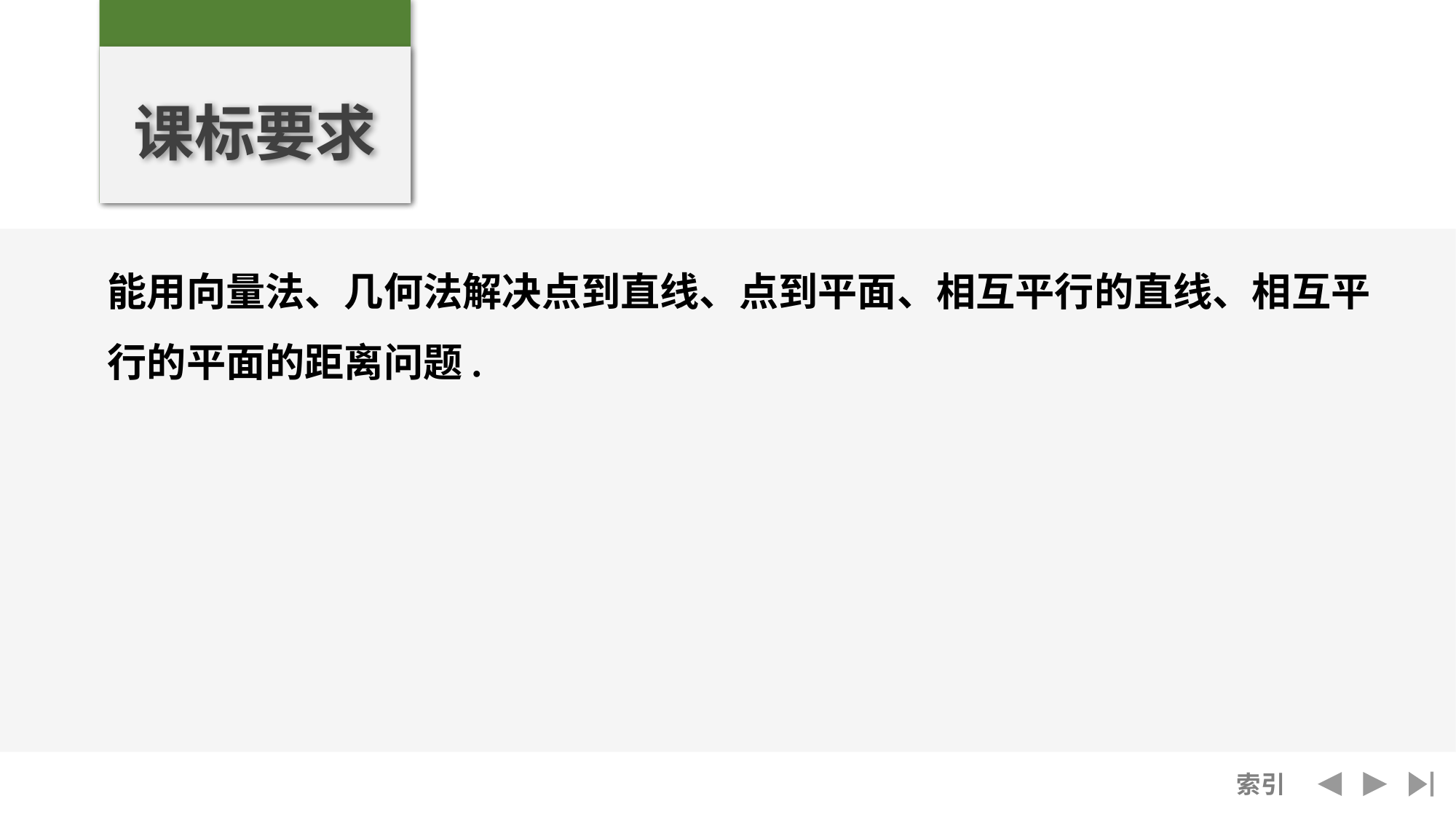

能用向量法、几何法解决点到直线、点到平面、相互平行的直线、相互平行的平面的距离问题.